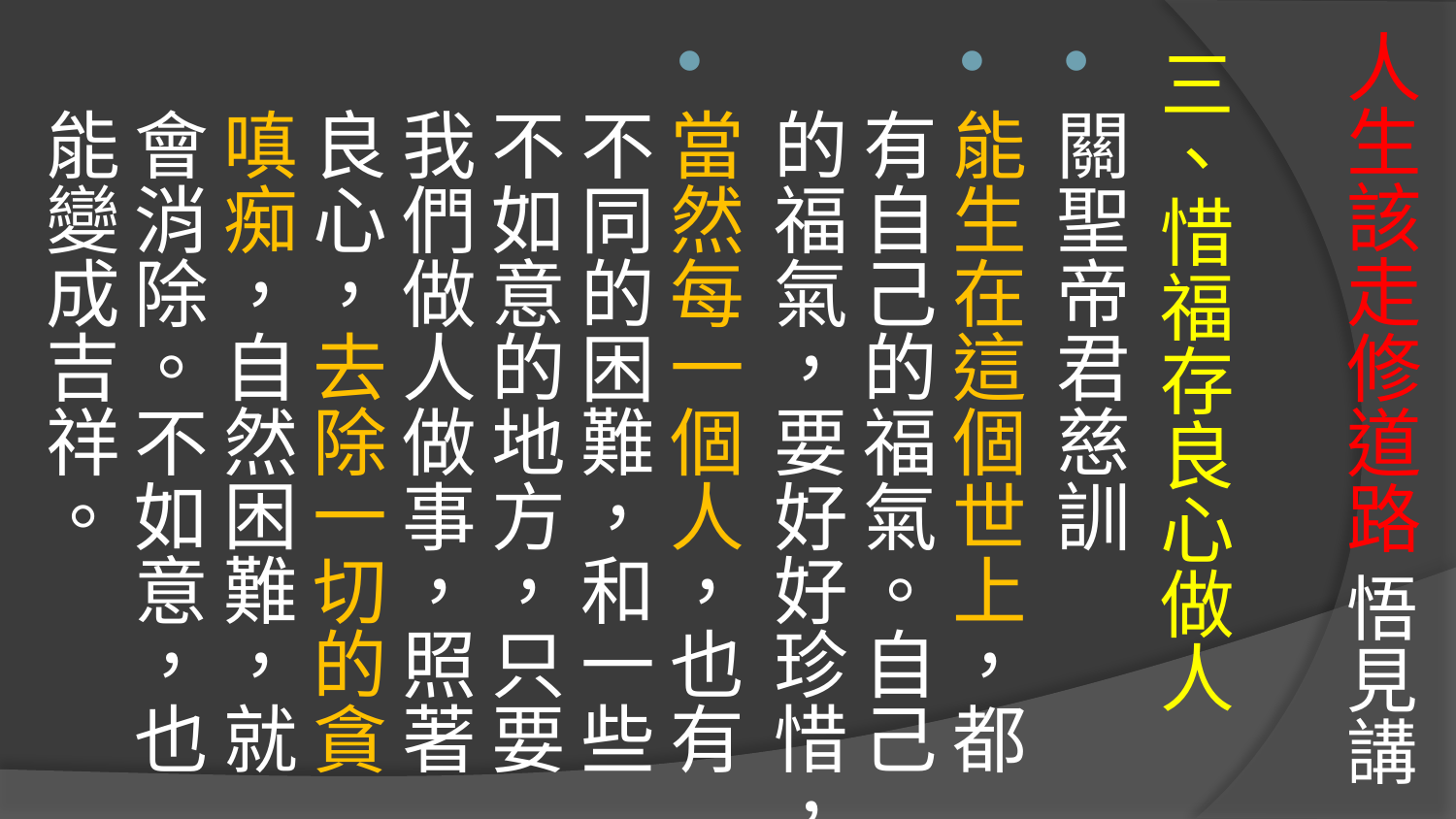

# 人生該走修道路 悟見講
三、惜福存良心做人
關聖帝君慈訓
能生在這個世上，都有自己的福氣。自己的福氣，要好好珍惜，
當然每一個人，也有不同的困難，和一些不如意的地方，只要我們做人做事，照著良心，去除一切的貪嗔痴，自然困難，就會消除。不如意，也能變成吉祥。